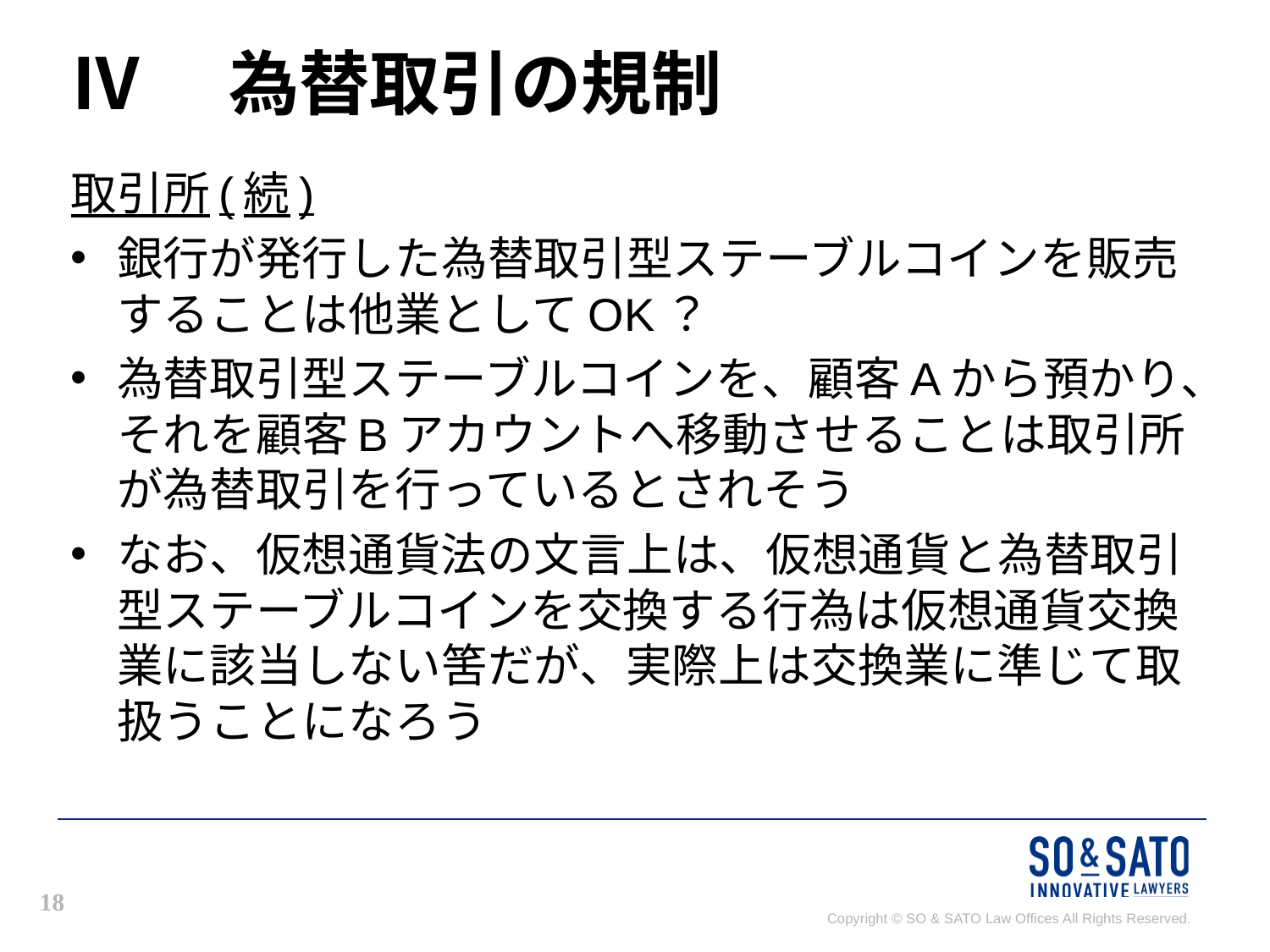

# Ⅳ　為替取引の規制
取引所(続)
銀行が発行した為替取引型ステーブルコインを販売することは他業としてOK？
為替取引型ステーブルコインを、顧客Aから預かり、それを顧客Bアカウントへ移動させることは取引所が為替取引を行っているとされそう
なお、仮想通貨法の文言上は、仮想通貨と為替取引型ステーブルコインを交換する行為は仮想通貨交換業に該当しない筈だが、実際上は交換業に準じて取扱うことになろう
18